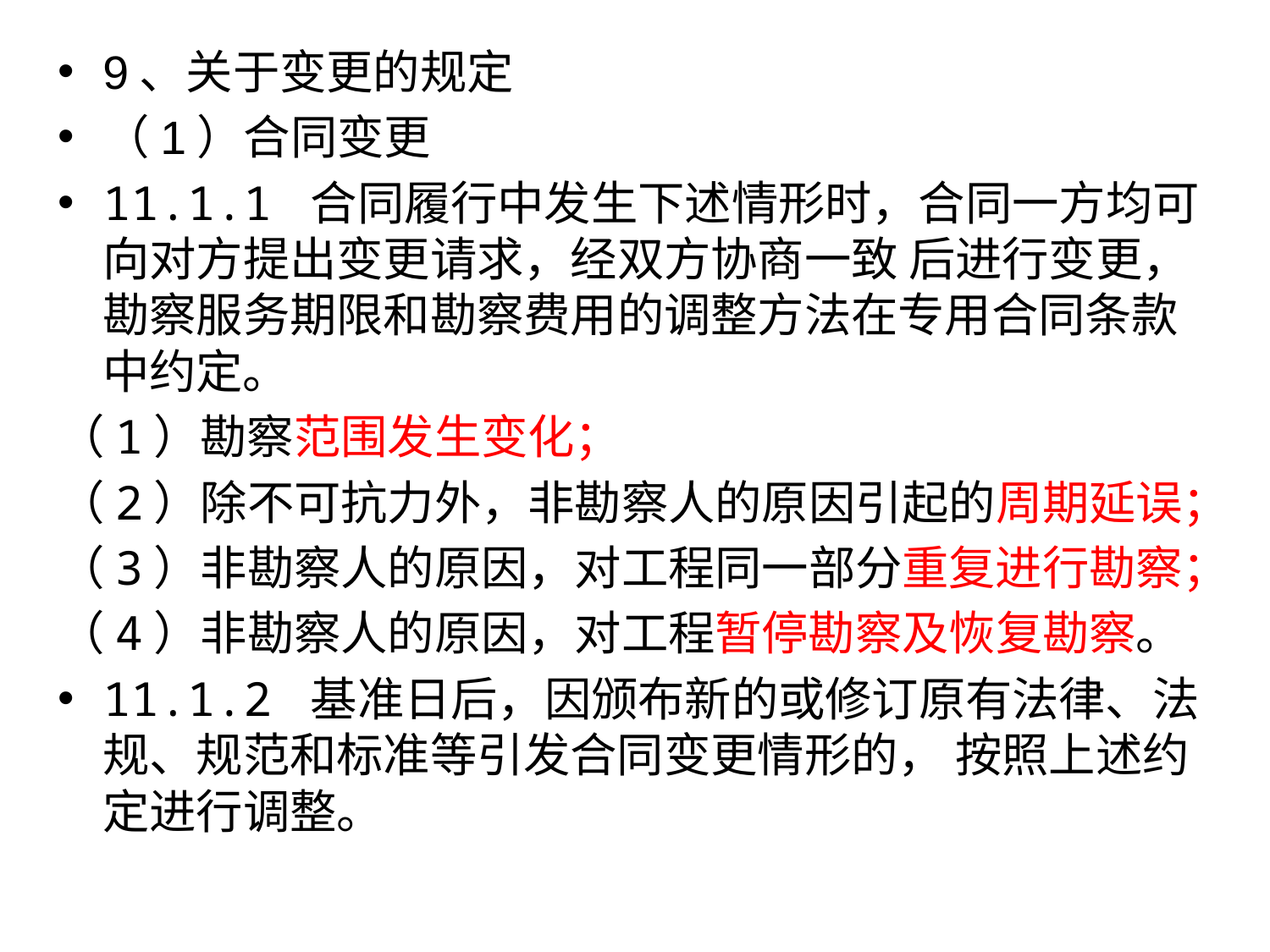

9、关于变更的规定
（1）合同变更
11.1.1 合同履行中发生下述情形时，合同一方均可向对方提出变更请求，经双方协商一致 后进行变更，勘察服务期限和勘察费用的调整方法在专用合同条款中约定。
（1）勘察范围发生变化；
（2）除不可抗力外，非勘察人的原因引起的周期延误；
（3）非勘察人的原因，对工程同一部分重复进行勘察；
（4）非勘察人的原因，对工程暂停勘察及恢复勘察。
11.1.2 基准日后，因颁布新的或修订原有法律、法规、规范和标准等引发合同变更情形的， 按照上述约定进行调整。